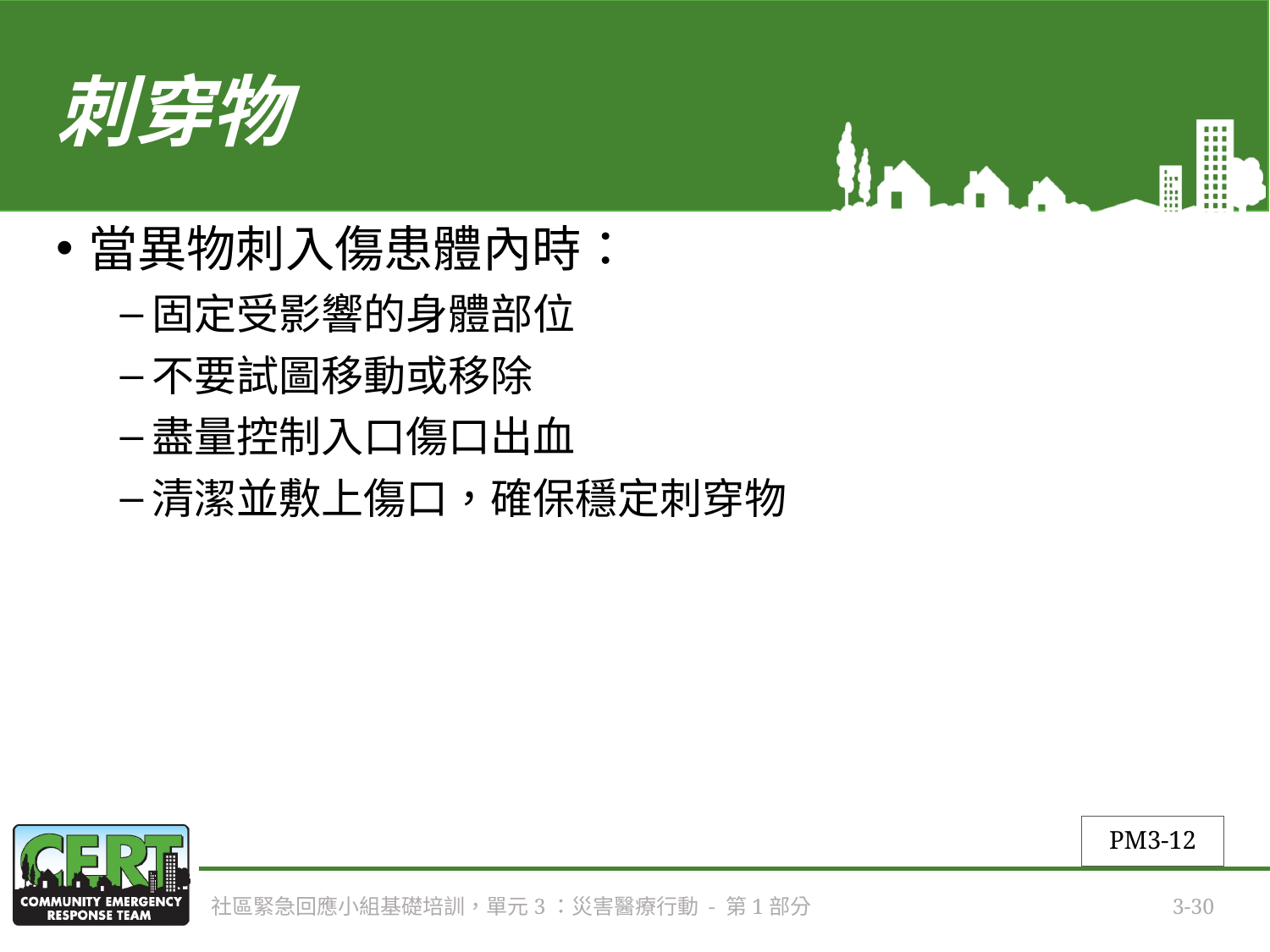

# 刺穿物
當異物刺入傷患體內時：
固定受影響的身體部位
不要試圖移動或移除
盡量控制入口傷口出血
清潔並敷上傷口，確保穩定刺穿物

PM3-12
社區緊急回應小組基礎培訓，單元3：災害醫療行動 - 第1部分
3-30